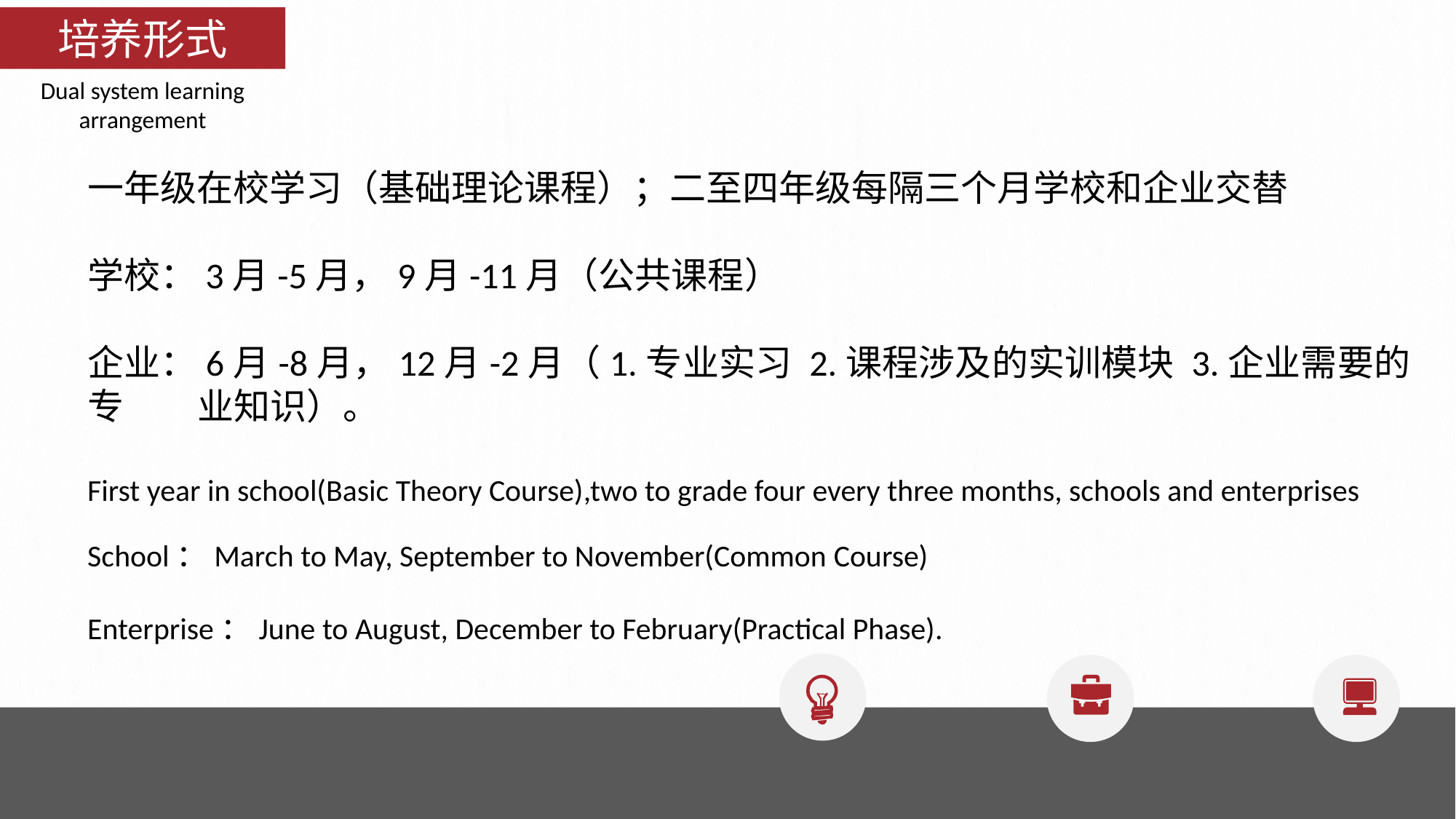

培养形式
Dual system learning arrangement
一年级在校学习（基础理论课程）；二至四年级每隔三个月学校和企业交替

学校：3月-5月，9月-11月（公共课程）

企业：6月-8月，12月-2月（1.专业实习 2.课程涉及的实训模块 3.企业需要的专         业知识）。

First year in school(Basic Theory Course),two to grade four every three months, schools and enterprises

School：March to May, September to November(Common Course)

Enterprise：June to August, December to February(Practical Phase).